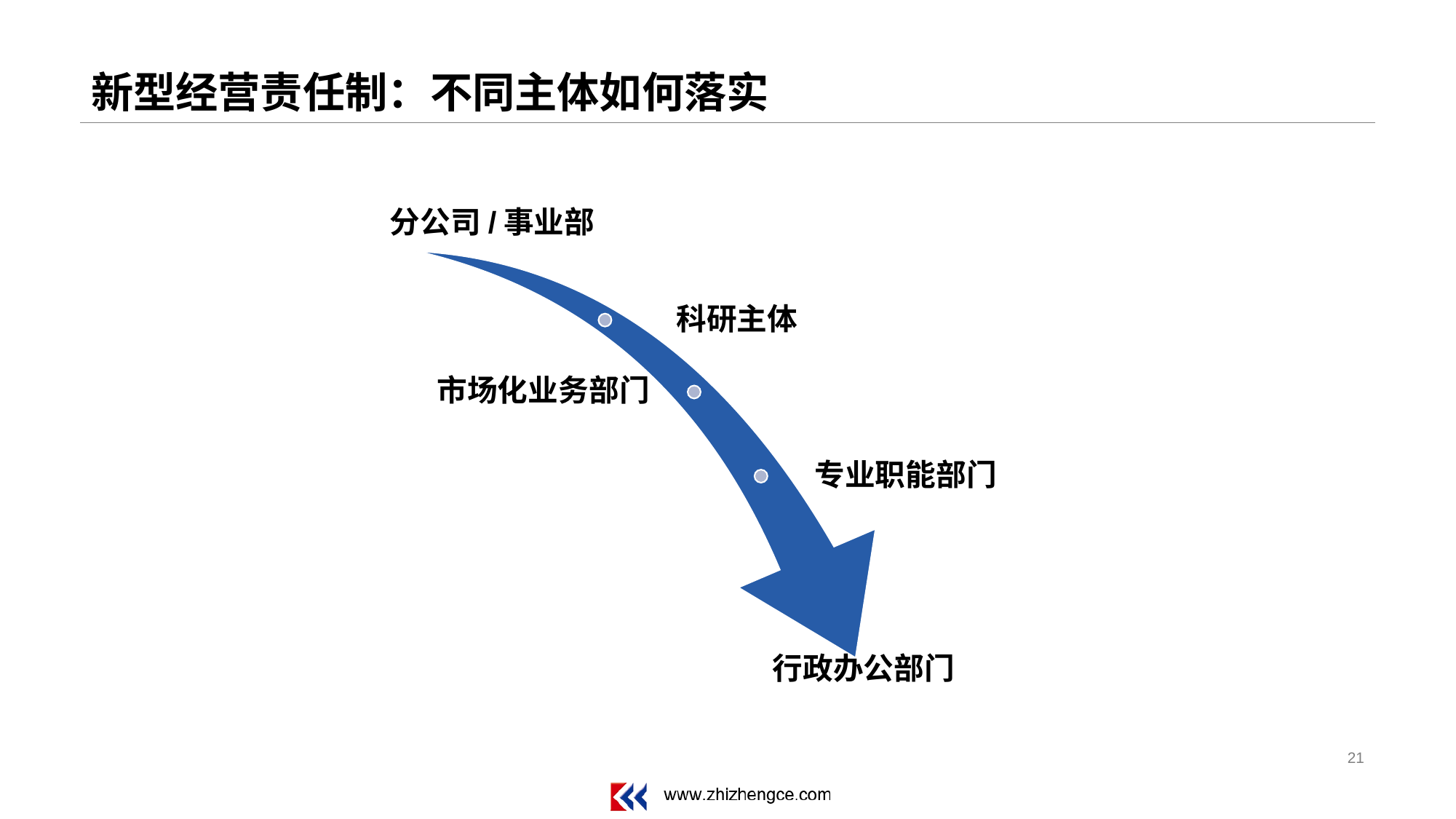

# 新型经营责任制：不同主体如何落实
分公司/事业部

科研主体

市场化业务部门

专业职能部门

行政办公部门
21